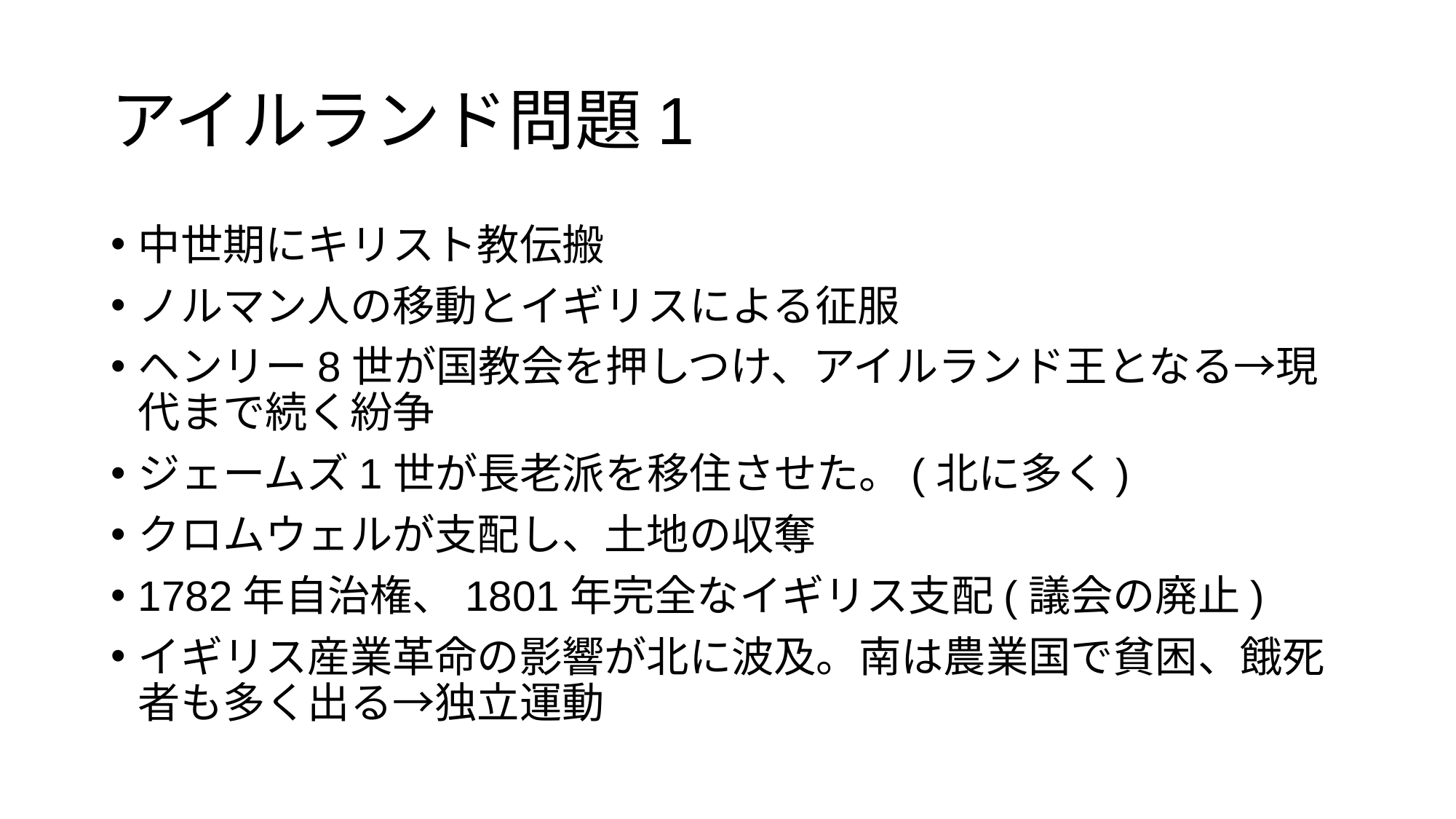

# アイルランド問題1
中世期にキリスト教伝搬
ノルマン人の移動とイギリスによる征服
ヘンリー8世が国教会を押しつけ、アイルランド王となる→現代まで続く紛争
ジェームズ1世が長老派を移住させた。(北に多く)
クロムウェルが支配し、土地の収奪
1782年自治権、1801年完全なイギリス支配(議会の廃止)
イギリス産業革命の影響が北に波及。南は農業国で貧困、餓死者も多く出る→独立運動